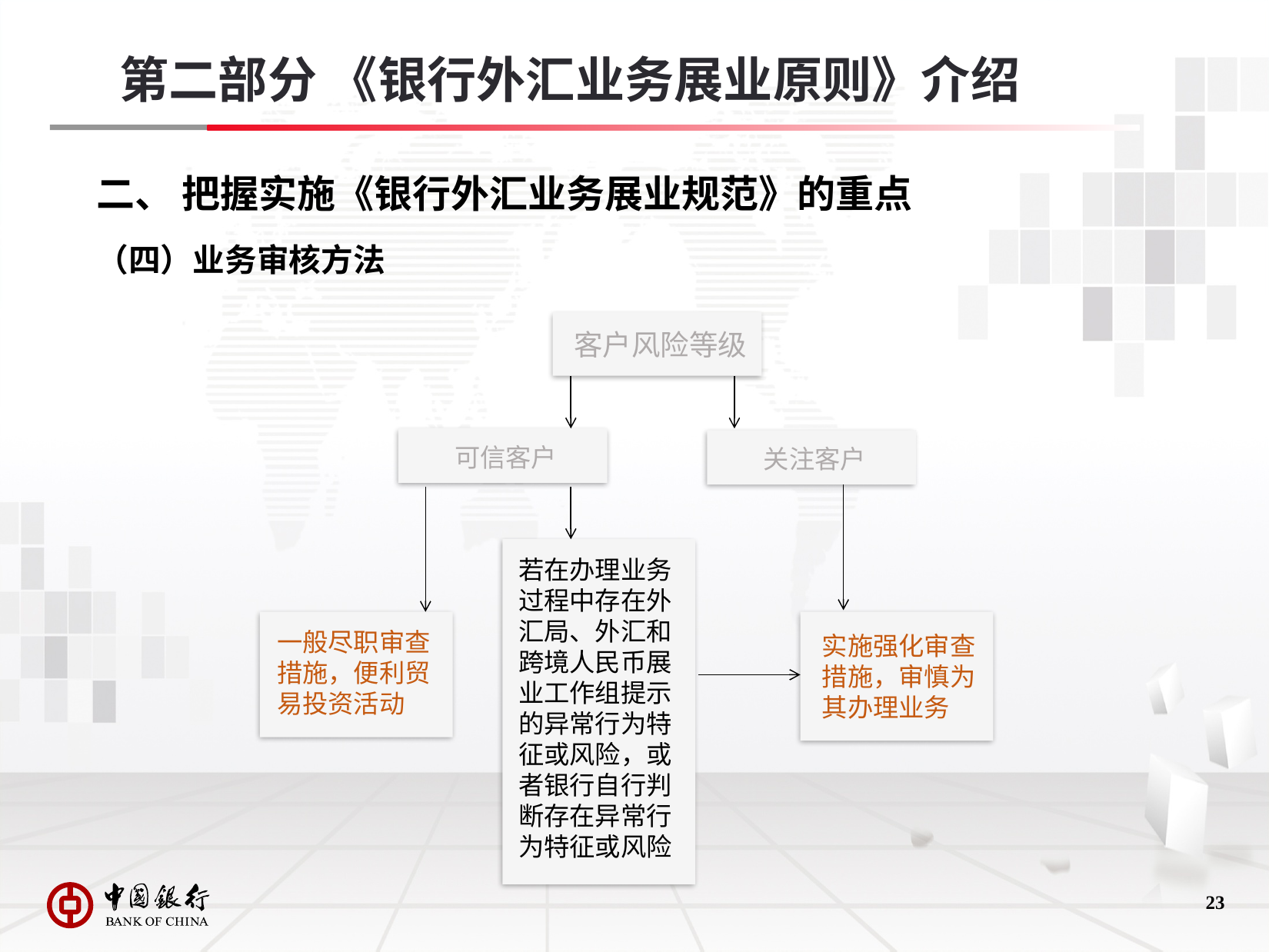

第二部分 《银行外汇业务展业原则》介绍
# 二、 把握实施《银行外汇业务展业规范》的重点
（四）业务审核方法

客户风险等级

可信客户

关注客户

若在办理业务过程中存在外汇局、外汇和跨境人民币展业工作组提示的异常行为特征或风险，或者银行自行判断存在异常行为特征或风险

一般尽职审查措施，便利贸易投资活动

实施强化审查措施，审慎为其办理业务
23